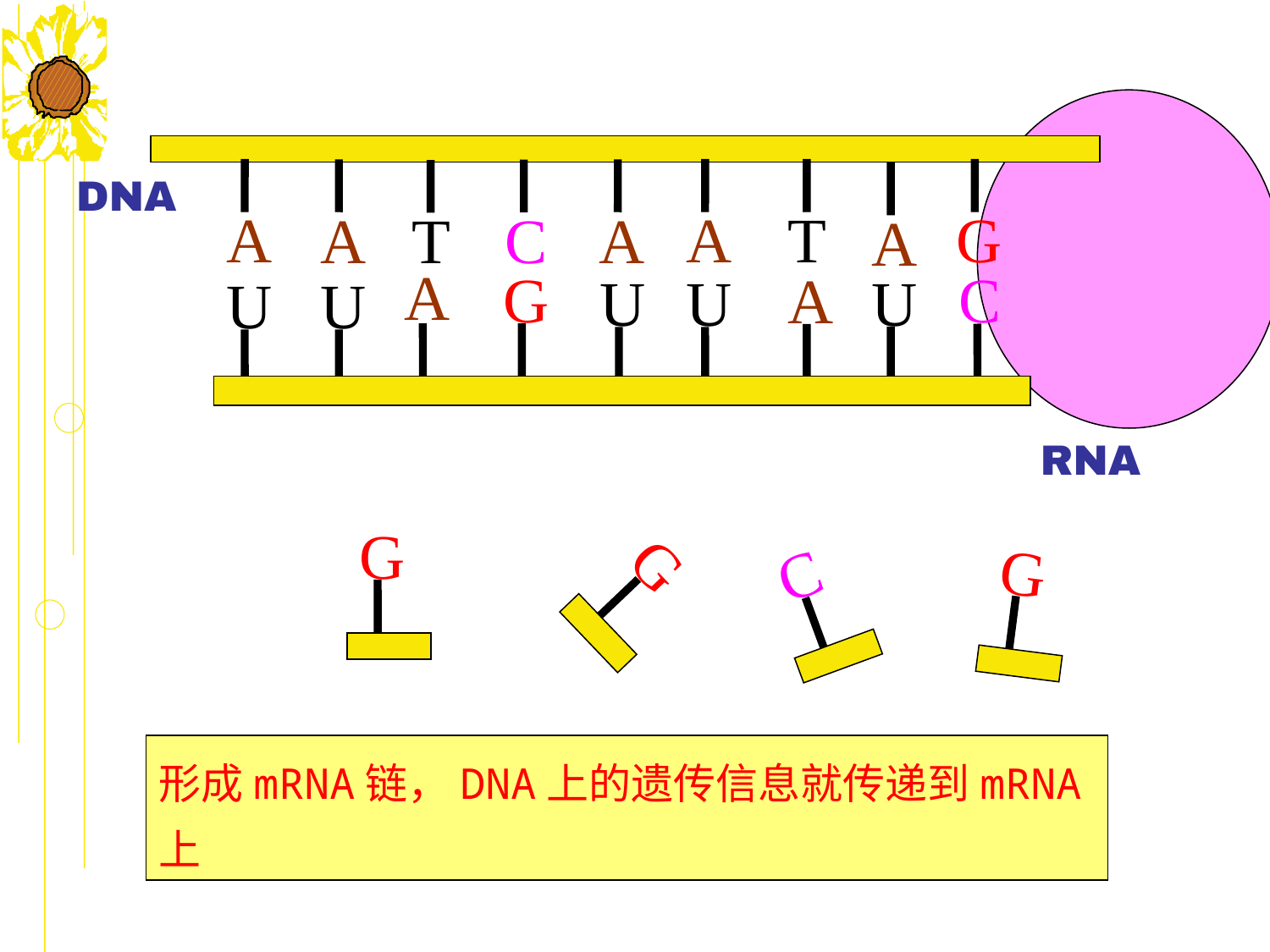

A
A
T
G
A
C
A
T
A
DNA
A

G

C

A

U

U

U

U

U

RNA
G

G

C

G

形成mRNA链，DNA上的遗传信息就传递到mRNA上